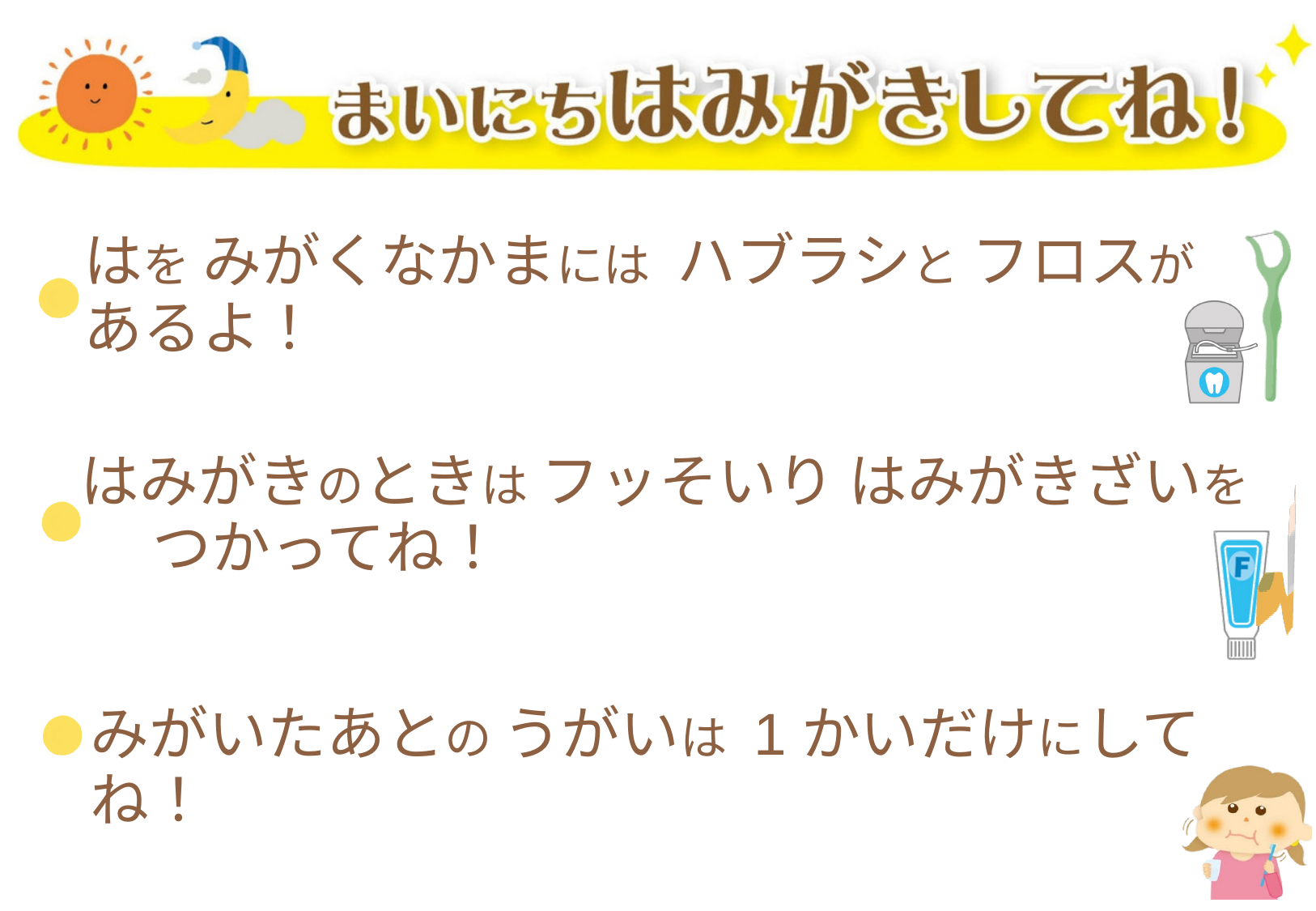

はを みがくなかまには  ハブラシと フロスが
あるよ！

はみがきのときは フッそいり はみがきざいを　 つかってね！

みがいたあとの うがいは 1かいだけにしてね！